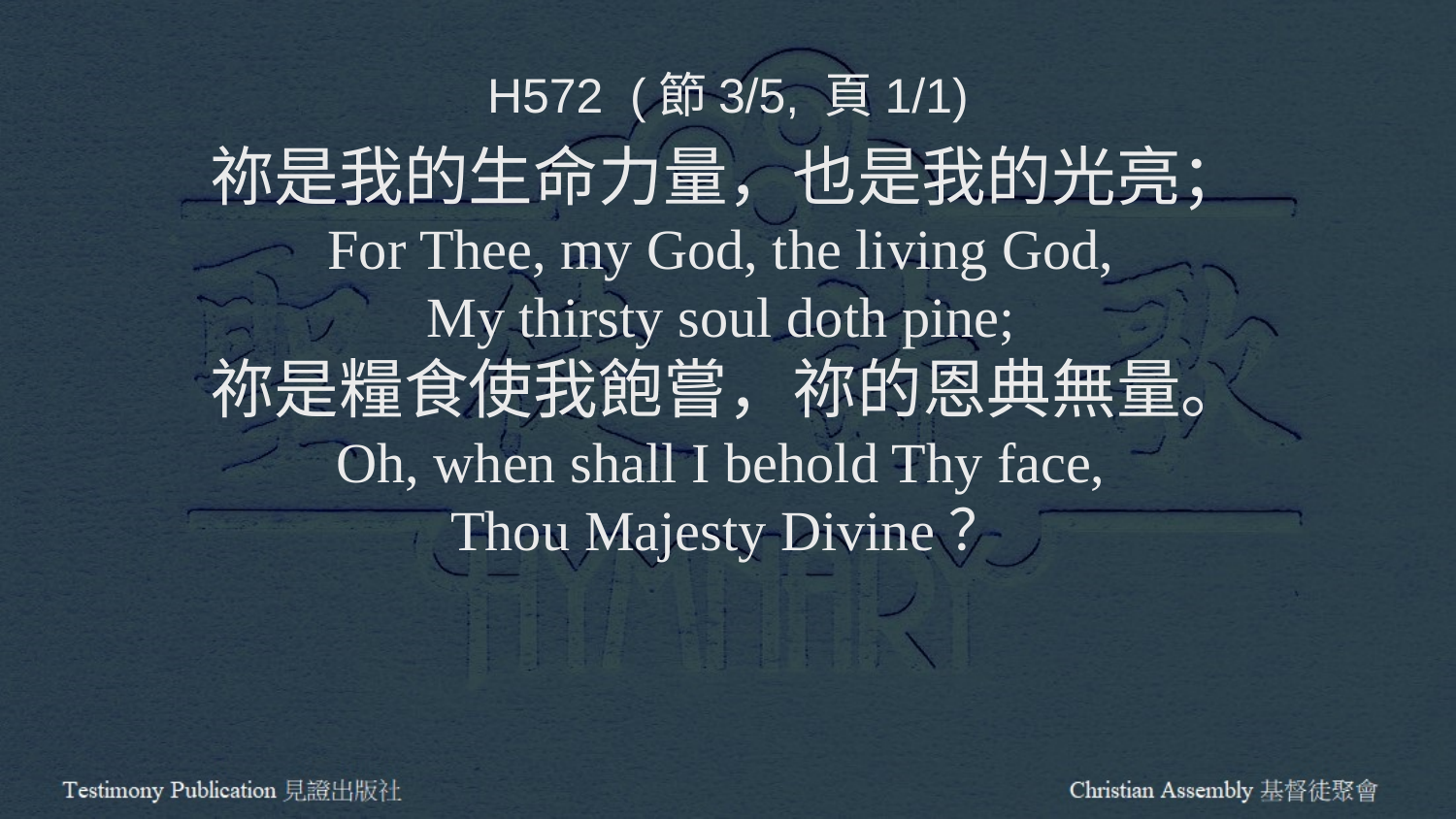

H572  (節3/5, 頁1/1)
祢是我的生命力量，也是我的光亮；
For Thee, my God, the living God,
My thirsty soul doth pine;
祢是糧食使我飽嘗，祢的恩典無量。
Oh, when shall I behold Thy face,
Thou Majesty Divine？